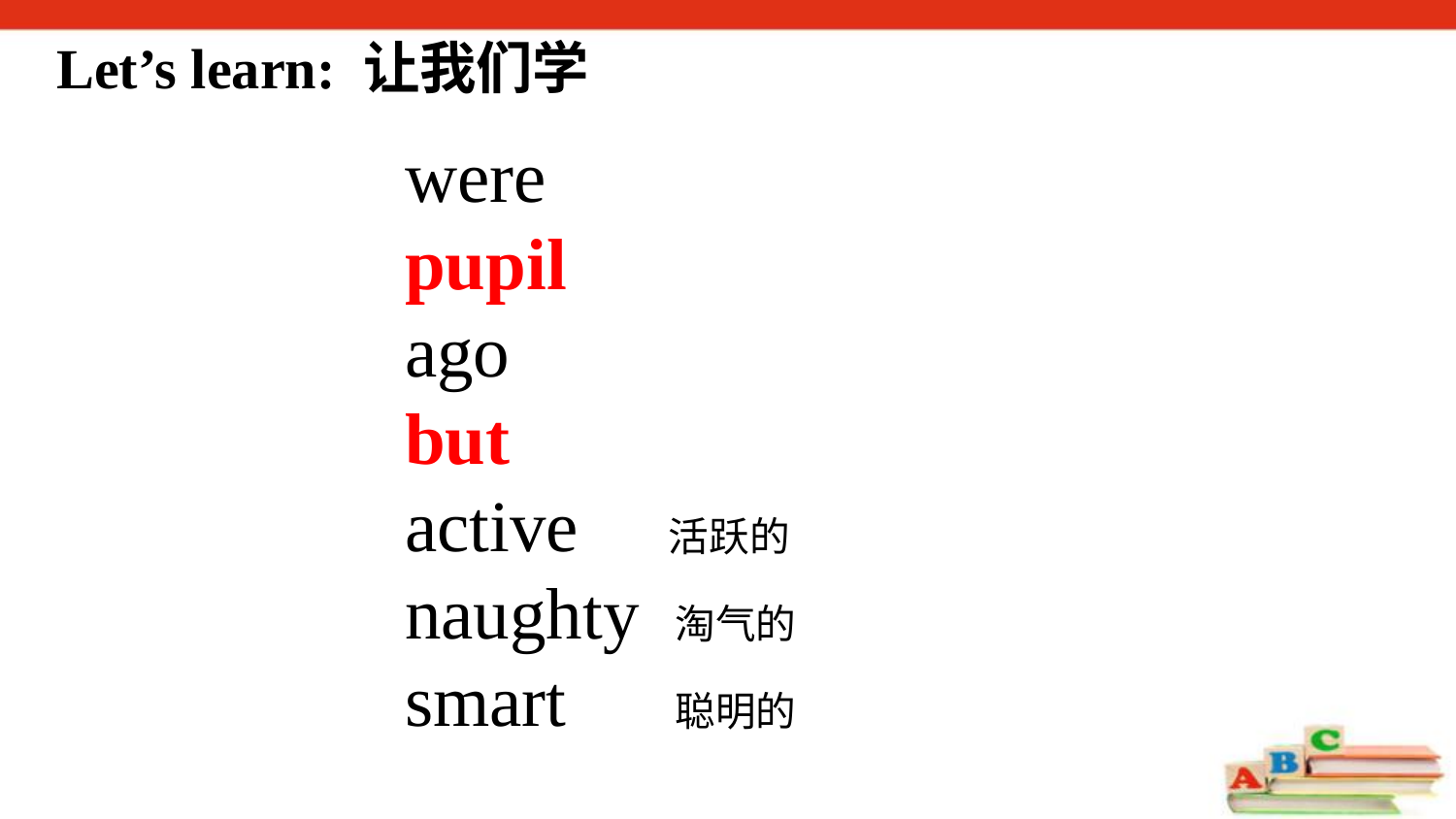

Let’s learn: 让我们学
were
pupil
ago
but
active    活跃的
naughty 淘气的
smart     聪明的